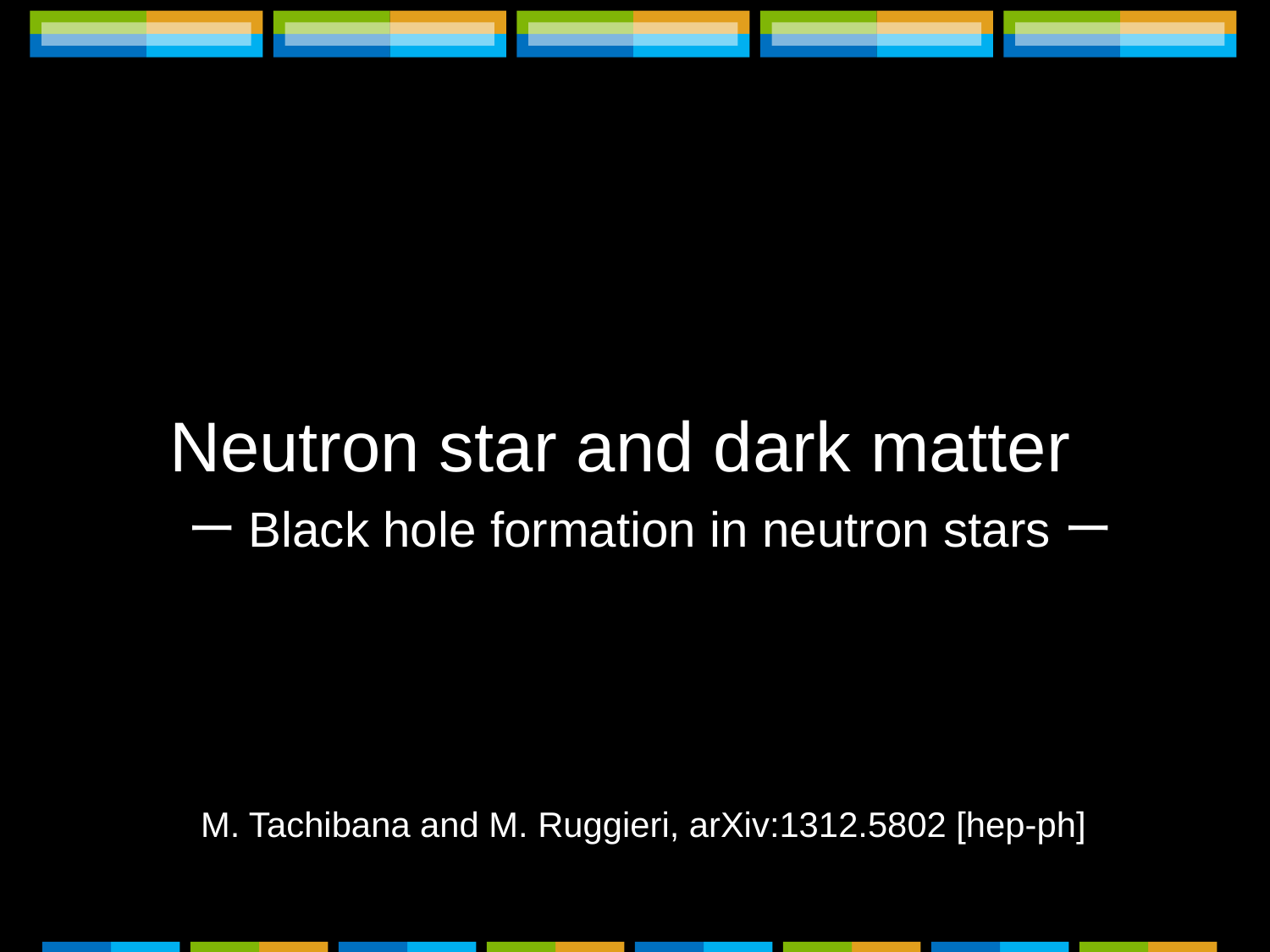

Neutron star and dark matter
  ーBlack hole formation in neutron starsー
M. Tachibana and M. Ruggieri, arXiv:1312.5802 [hep-ph]